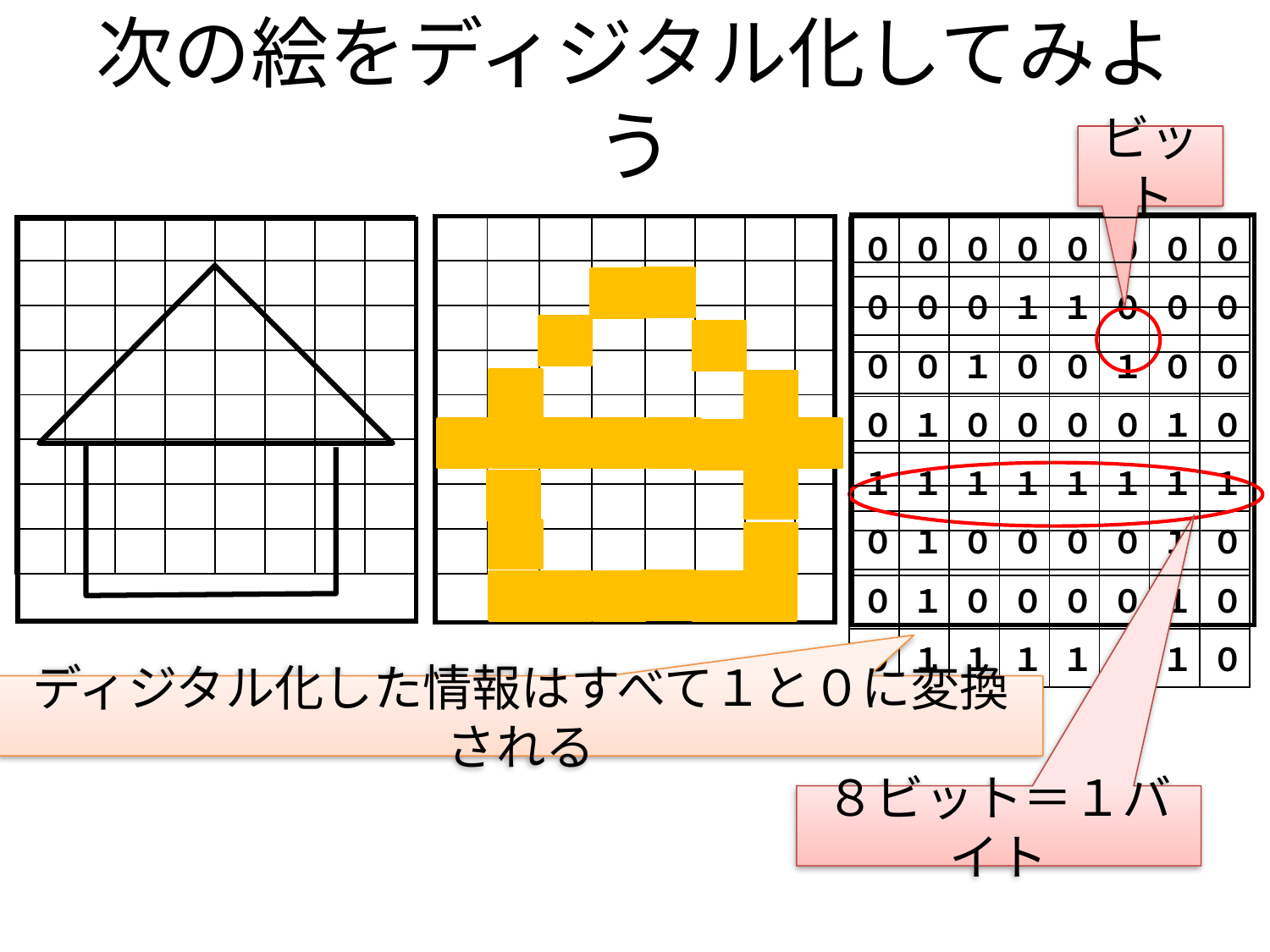

# 次の絵をディジタル化してみよう
ビット
|  |
| --- |
|  |  |  |  |  |  |  |  |
| --- | --- | --- | --- | --- | --- | --- | --- |
|  |  |  |  |  |  |  |  |
|  |  |  |  |  |  |  |  |
|  |  |  |  |  |  |  |  |
|  |  |  |  |  |  |  |  |
|  |  |  |  |  |  |  |  |
|  |  |  |  |  |  |  |  |
|  |  |  |  |  |  |  |  |
|  |  |  |  |  |  |  |  |
| --- | --- | --- | --- | --- | --- | --- | --- |
|  |  |  |  |  |  |  |  |
|  |  |  |  |  |  |  |  |
|  |  |  |  |  |  |  |  |
|  |  |  |  |  |  |  |  |
|  |  |  |  |  |  |  |  |
|  |  |  |  |  |  |  |  |
|  |  |  |  |  |  |  |  |
|  |
| --- |
| ０ | ０ | ０ | ０ | ０ | ０ | ０ | ０ |
| --- | --- | --- | --- | --- | --- | --- | --- |
| ０ | ０ | ０ | １ | １ | ０ | ０ | ０ |
| ０ | ０ | １ | ０ | ０ | １ | ０ | ０ |
| ０ | １ | ０ | ０ | ０ | ０ | １ | ０ |
| １ | １ | １ | １ | １ | １ | １ | １ |
| ０ | １ | ０ | ０ | ０ | ０ | １ | ０ |
| ０ | １ | ０ | ０ | ０ | ０ | １ | ０ |
| ０ | １ | １ | １ | １ | １ | １ | ０ |
|  |  |  |  |  |  |  |  |
| --- | --- | --- | --- | --- | --- | --- | --- |
|  |  |  |  |  |  |  |  |
|  |  |  |  |  |  |  |  |
|  |  |  |  |  |  |  |  |
|  |  |  |  |  |  |  |  |
|  |  |  |  |  |  |  |  |
|  |  |  |  |  |  |  |  |
|  |  |  |  |  |  |  |  |
|  |
| --- |

ディジタル化した情報はすべて１と０に変換される
８ビット＝１バイト